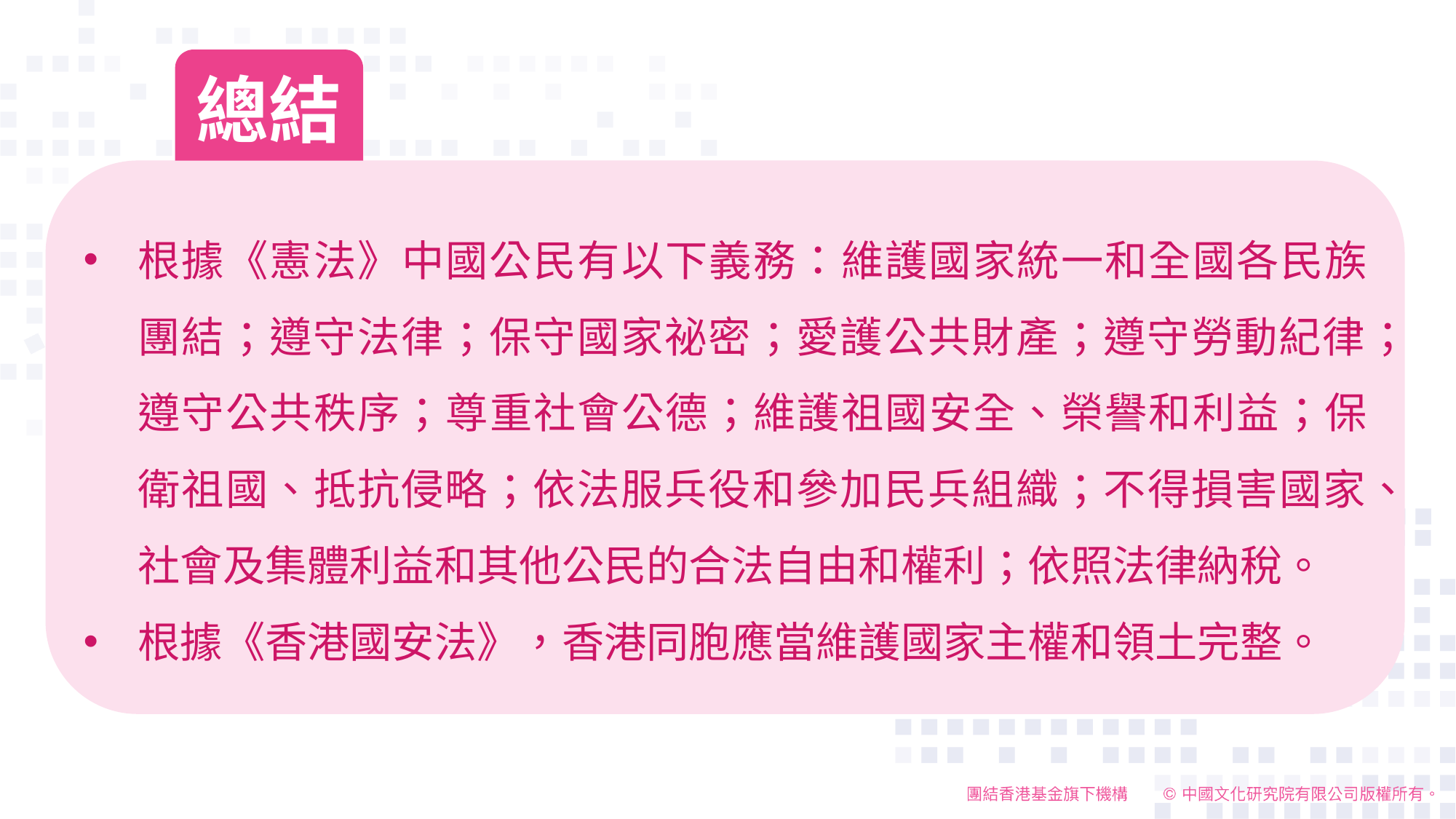

總結
根據《憲法》中國公民有以下義務：維護國家統一和全國各民族團結；遵守法律；保守國家祕密；愛護公共財產；遵守勞動紀律；遵守公共秩序；尊重社會公德；維護祖國安全、榮譽和利益；保衛祖國、抵抗侵略；依法服兵役和參加民兵組織；不得損害國家、社會及集體利益和其他公民的合法自由和權利；依照法律納稅。
根據《香港國安法》，香港同胞應當維護國家主權和領土完整。